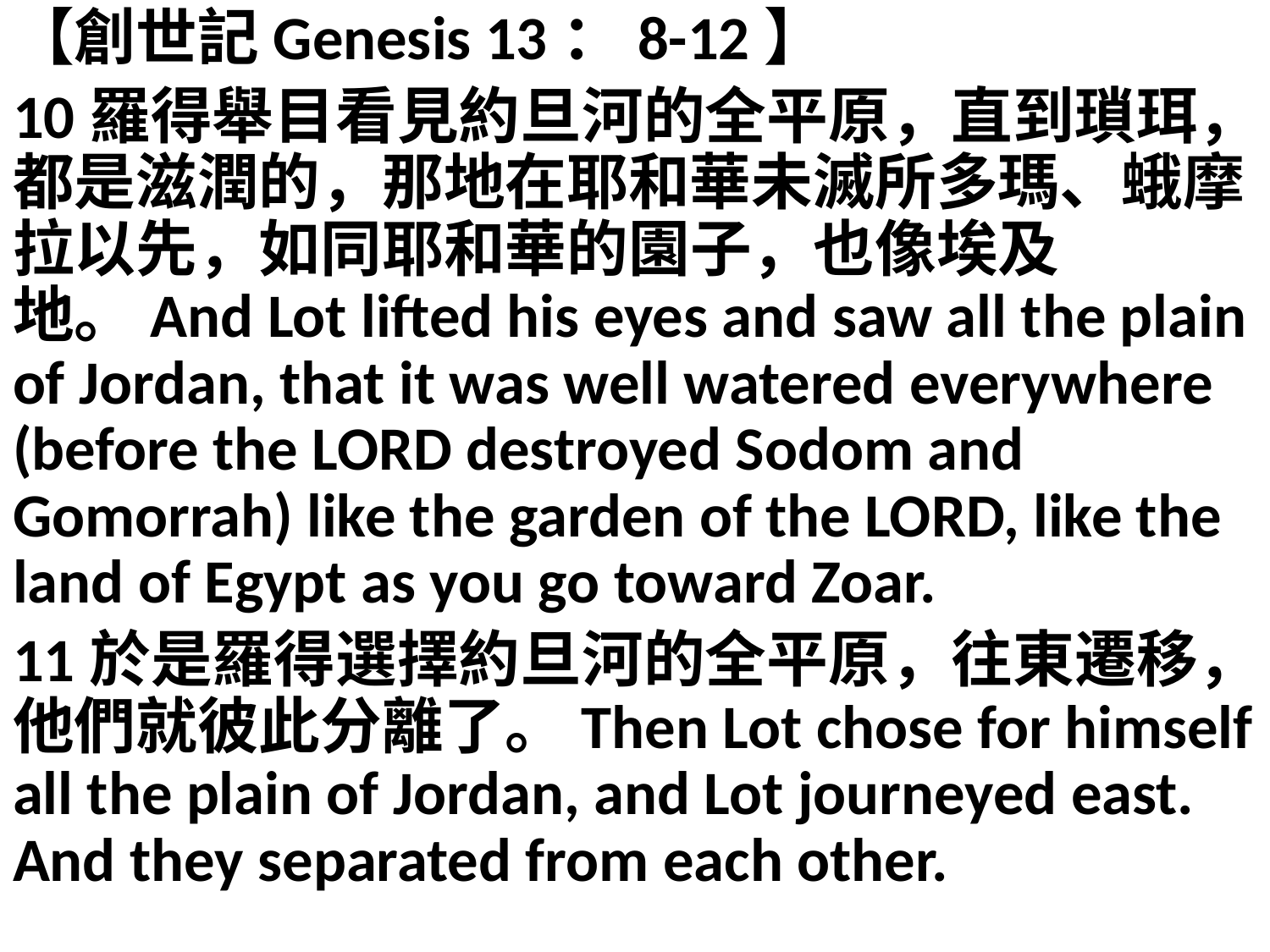

【創世記Genesis 13：8-12】
10羅得舉目看見約旦河的全平原，直到瑣珥，都是滋潤的，那地在耶和華未滅所多瑪、蛾摩拉以先，如同耶和華的園子，也像埃及地。And Lot lifted his eyes and saw all the plain of Jordan, that it was well watered everywhere (before the LORD destroyed Sodom and Gomorrah) like the garden of the LORD, like the land of Egypt as you go toward Zoar.
11於是羅得選擇約旦河的全平原，往東遷移，他們就彼此分離了。Then Lot chose for himself all the plain of Jordan, and Lot journeyed east. And they separated from each other.